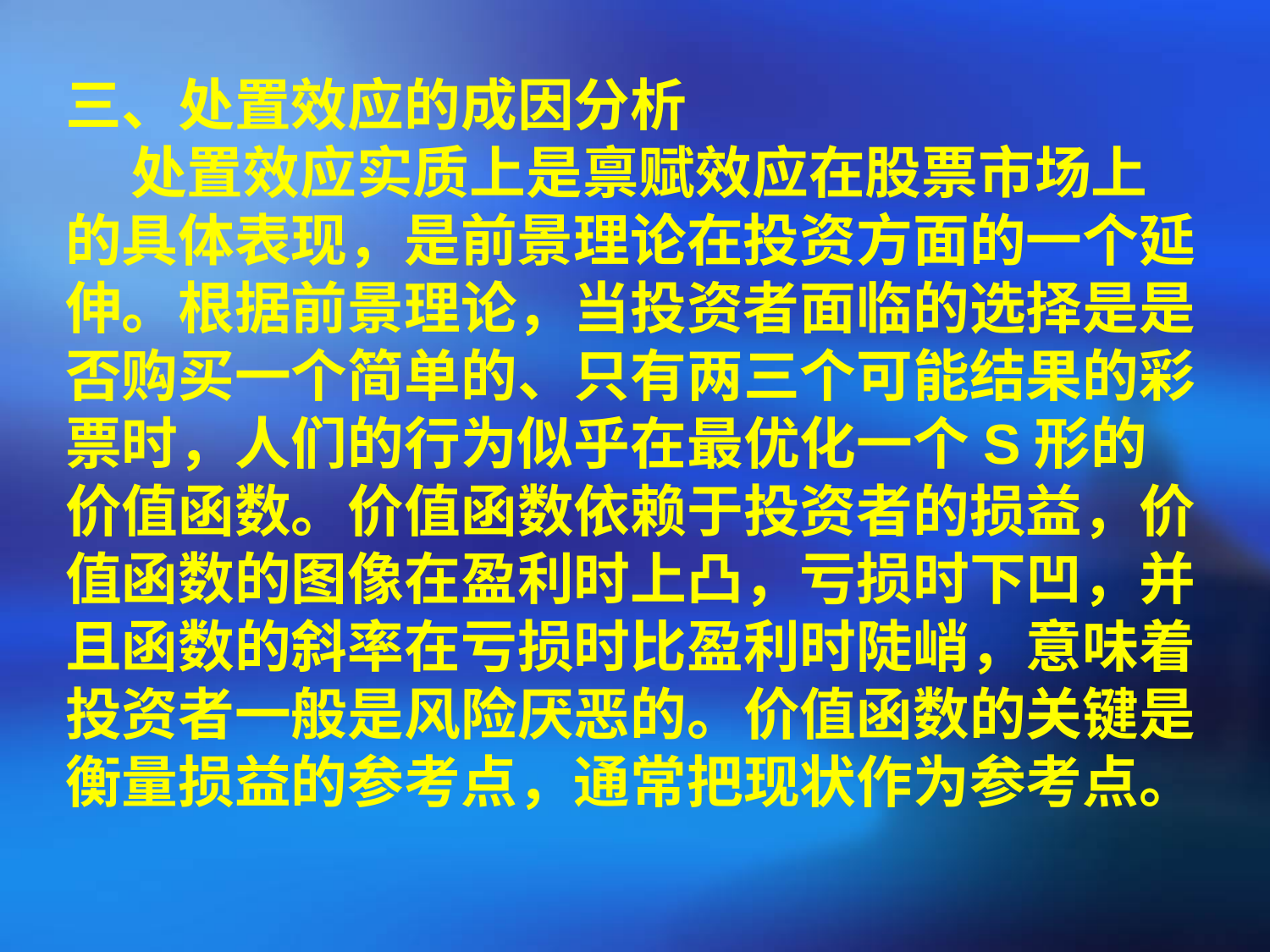

三、处置效应的成因分析
    处置效应实质上是禀赋效应在股票市场上的具体表现，是前景理论在投资方面的一个延伸。根据前景理论，当投资者面临的选择是是否购买一个简单的、只有两三个可能结果的彩票时，人们的行为似乎在最优化一个S形的价值函数。价值函数依赖于投资者的损益，价值函数的图像在盈利时上凸，亏损时下凹，并且函数的斜率在亏损时比盈利时陡峭，意味着投资者一般是风险厌恶的。价值函数的关键是衡量损益的参考点，通常把现状作为参考点。